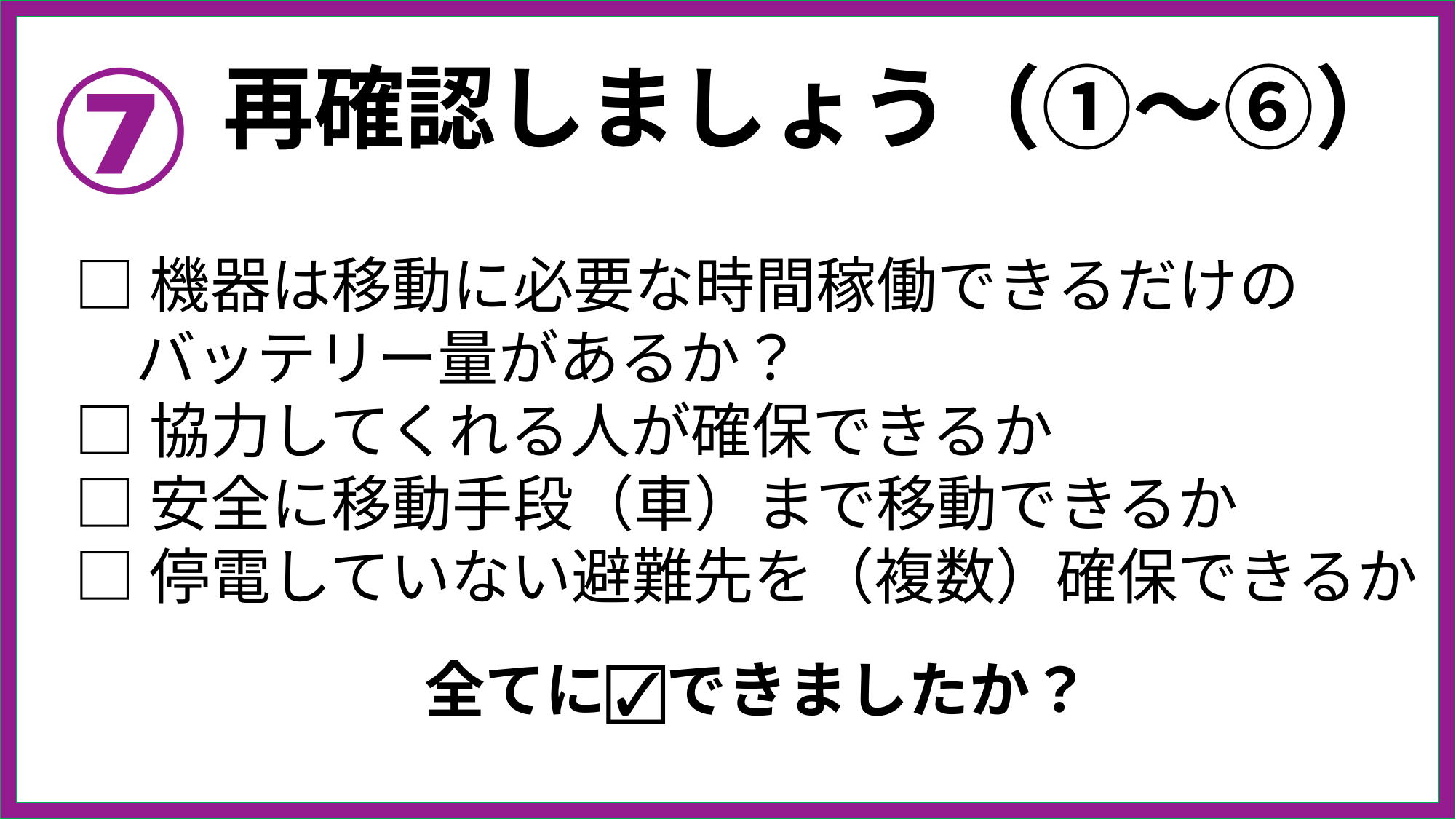

⑦
再確認しましょう（①～⑥）
□機器は移動に必要な時間稼働できるだけの
　バッテリー量があるか？
□協力してくれる人が確保できるか
□安全に移動手段（車）まで移動できるか
□停電していない避難先を（複数）確保できるか
全てに☑できましたか？